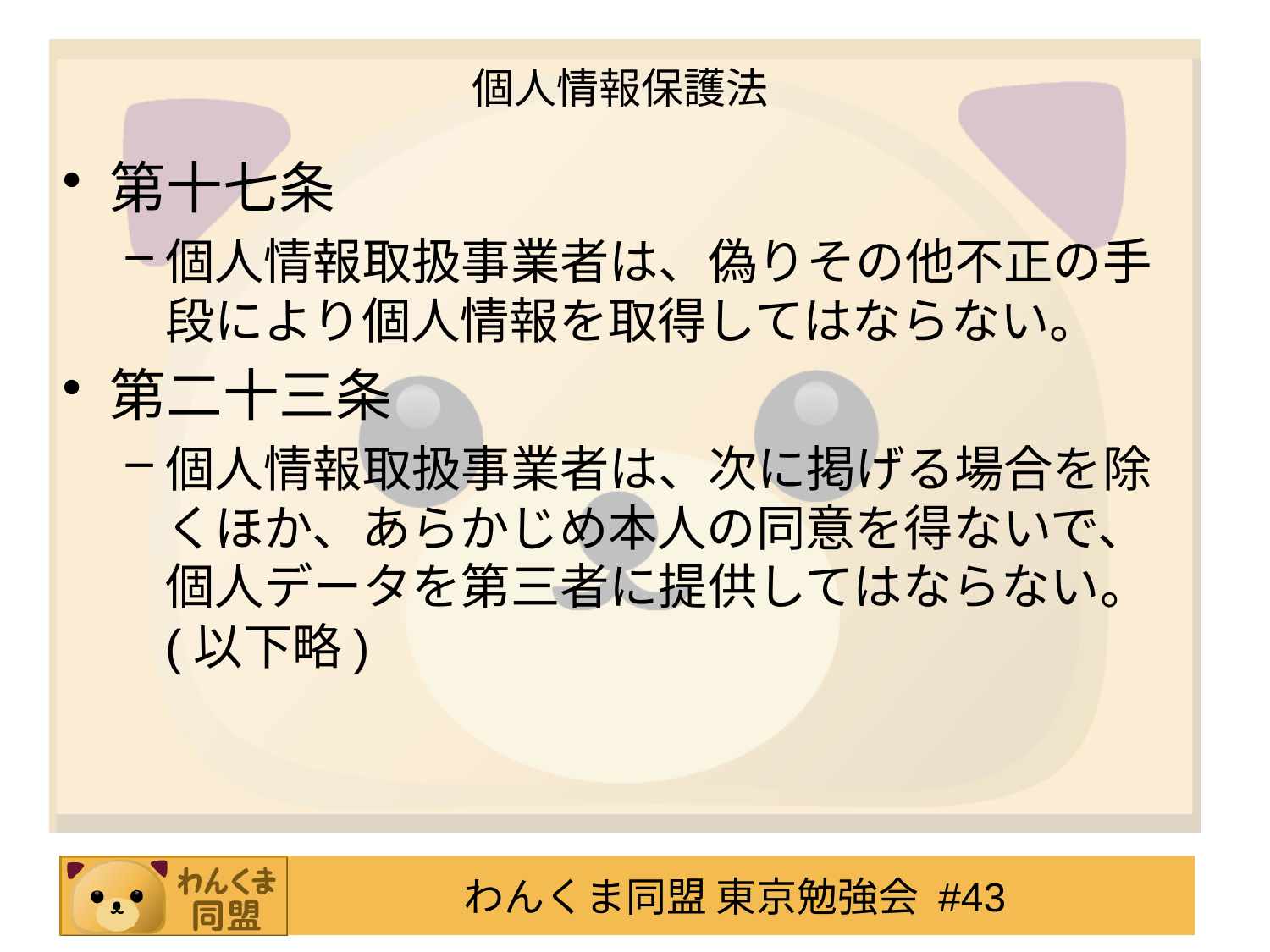

# 個人情報保護法
第十七条
個人情報取扱事業者は、偽りその他不正の手段により個人情報を取得してはならない。
第二十三条
個人情報取扱事業者は、次に掲げる場合を除くほか、あらかじめ本人の同意を得ないで、個人データを第三者に提供してはならない。
(以下略)